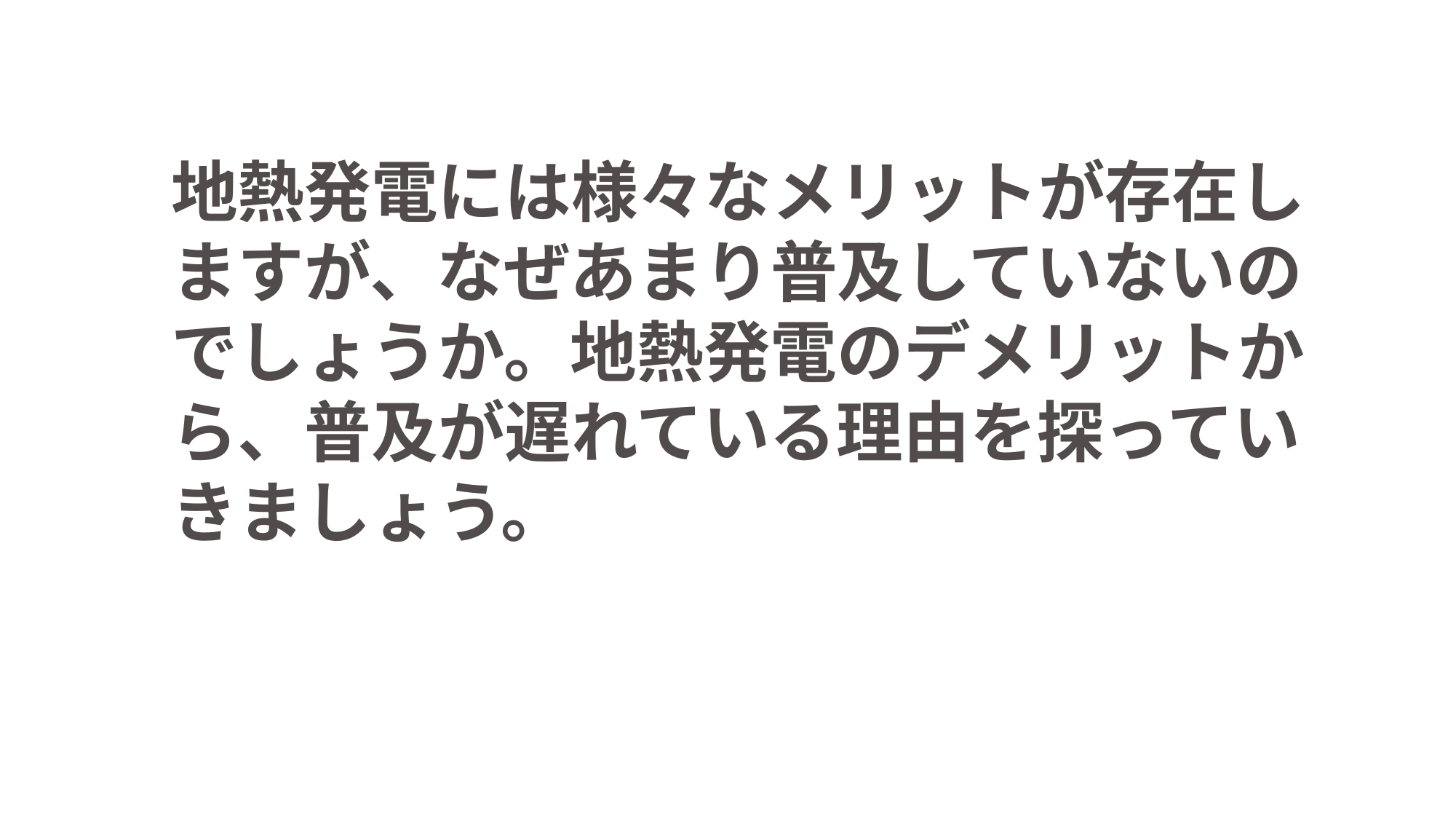

地熱発電には様々なメリットが存在しますが、なぜあまり普及していないのでしょうか。地熱発電のデメリットから、普及が遅れている理由を探っていきましょう。